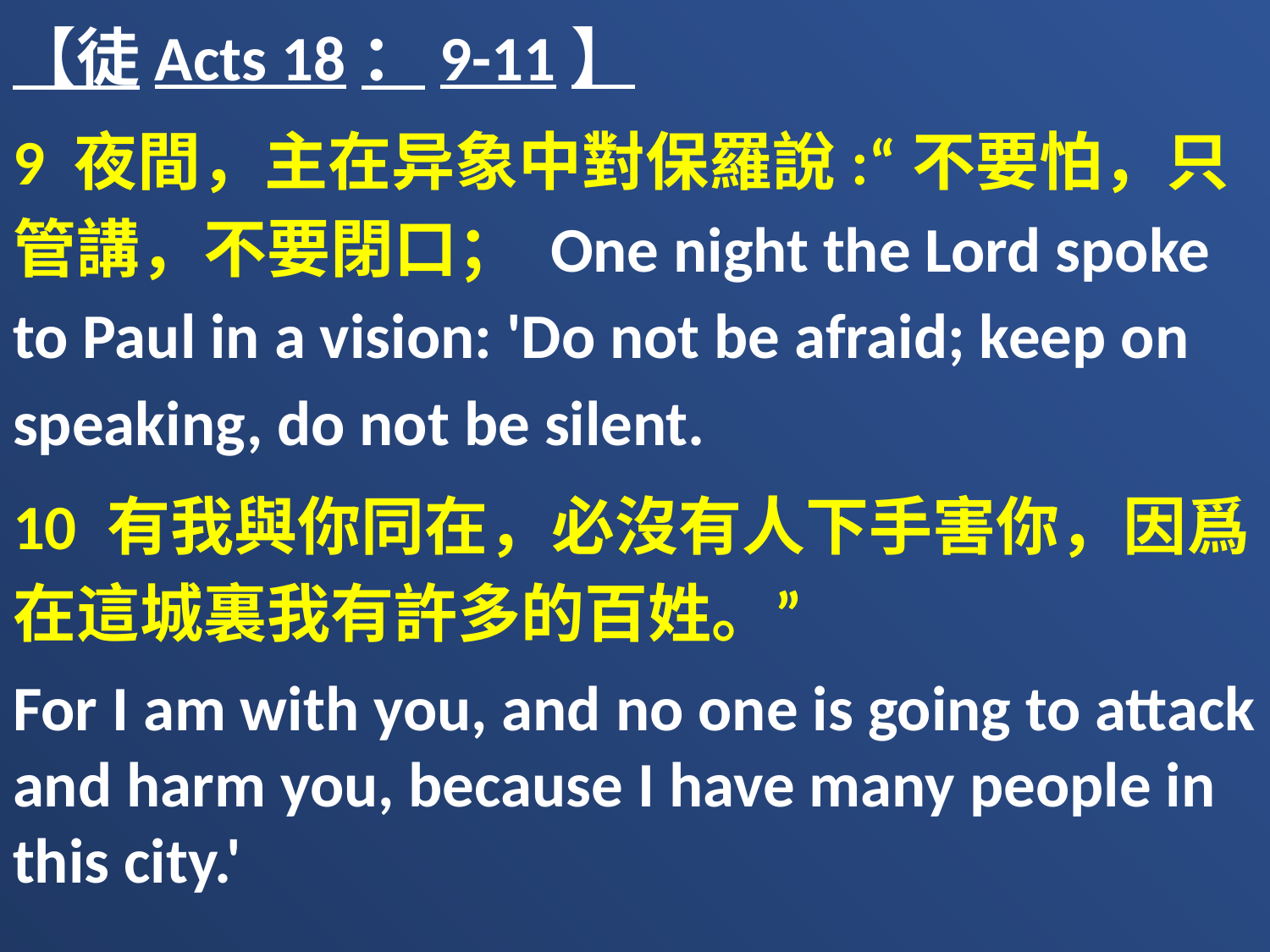

【徒Acts 18：9-11】
9 夜間，主在异象中對保羅說:“不要怕，只管講，不要閉口； One night the Lord spoke to Paul in a vision: 'Do not be afraid; keep on speaking, do not be silent.
10 有我與你同在，必沒有人下手害你，因爲在這城裏我有許多的百姓。”
For I am with you, and no one is going to attack and harm you, because I have many people in this city.'